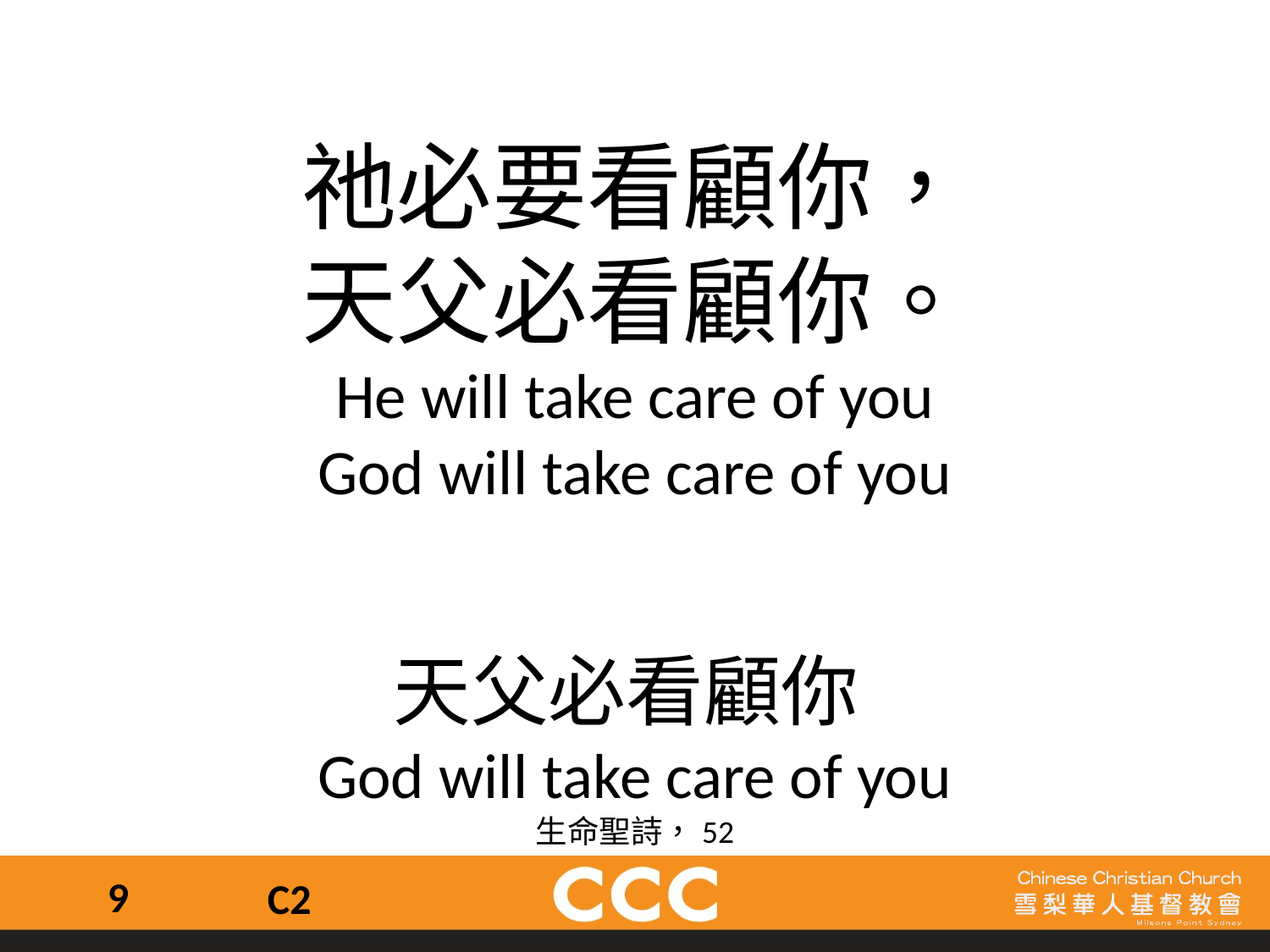

祂必要看顧你，
天父必看顧你。
He will take care of you
God will take care of you
天父必看顧你
God will take care of you
生命聖詩，52
9
C2